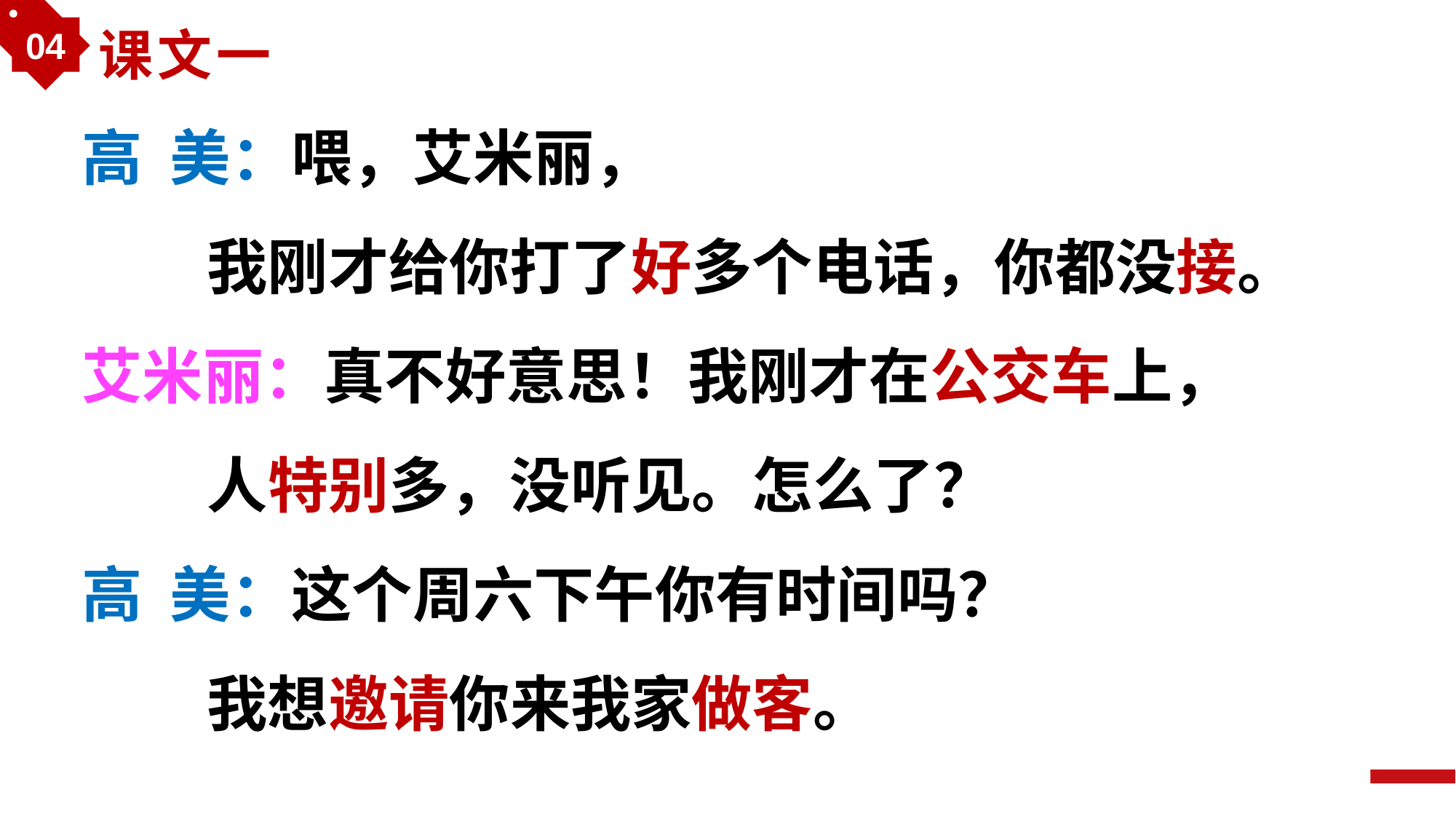

04
课文一
高  美：喂，艾米丽，
        我刚才给你打了好多个电话，你都没接。
艾米丽：真不好意思！我刚才在公交车上，
        人特别多，没听见。怎么了？
高  美：这个周六下午你有时间吗？
        我想邀请你来我家做客。